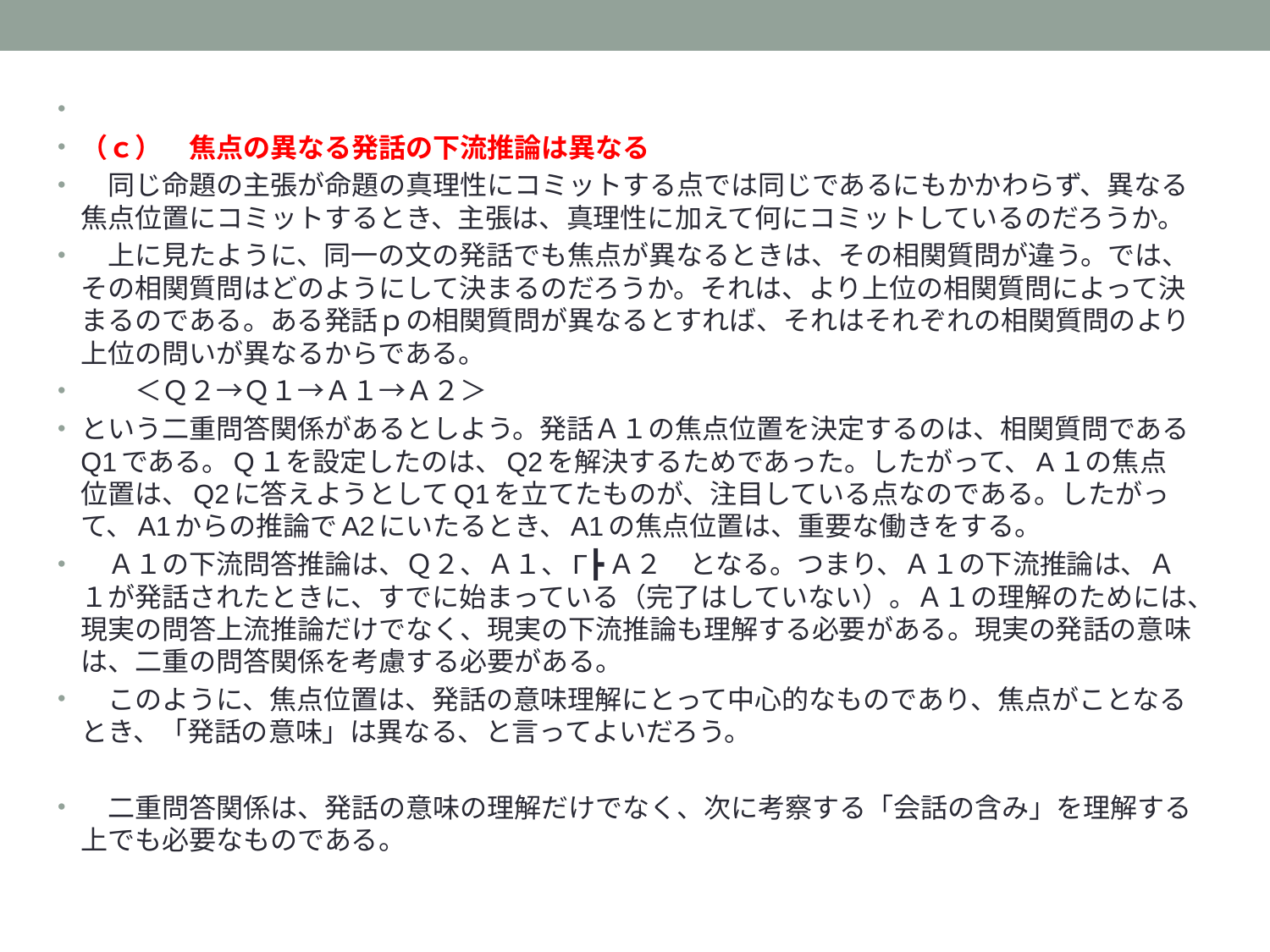

（ｃ）　焦点の異なる発話の下流推論は異なる
　同じ命題の主張が命題の真理性にコミットする点では同じであるにもかかわらず、異なる焦点位置にコミットするとき、主張は、真理性に加えて何にコミットしているのだろうか。
　上に見たように、同一の文の発話でも焦点が異なるときは、その相関質問が違う。では、その相関質問はどのようにして決まるのだろうか。それは、より上位の相関質問によって決まるのである。ある発話ｐの相関質問が異なるとすれば、それはそれぞれの相関質問のより上位の問いが異なるからである。
　　＜Ｑ２→Ｑ１→Ａ１→Ａ２＞
という二重問答関係があるとしよう。発話Ａ１の焦点位置を決定するのは、相関質問であるQ1である。Q１を設定したのは、Q2を解決するためであった。したがって、A１の焦点位置は、Q2に答えようとしてQ1を立てたものが、注目している点なのである。したがって、A1からの推論でA2にいたるとき、A1の焦点位置は、重要な働きをする。
　Ａ１の下流問答推論は、Ｑ２、Ａ１、Γ┣Ａ２　となる。つまり、Ａ１の下流推論は、Ａ１が発話されたときに、すでに始まっている（完了はしていない）。Ａ１の理解のためには、現実の問答上流推論だけでなく、現実の下流推論も理解する必要がある。現実の発話の意味は、二重の問答関係を考慮する必要がある。
　このように、焦点位置は、発話の意味理解にとって中心的なものであり、焦点がことなるとき、「発話の意味」は異なる、と言ってよいだろう。

　二重問答関係は、発話の意味の理解だけでなく、次に考察する「会話の含み」を理解する上でも必要なものである。